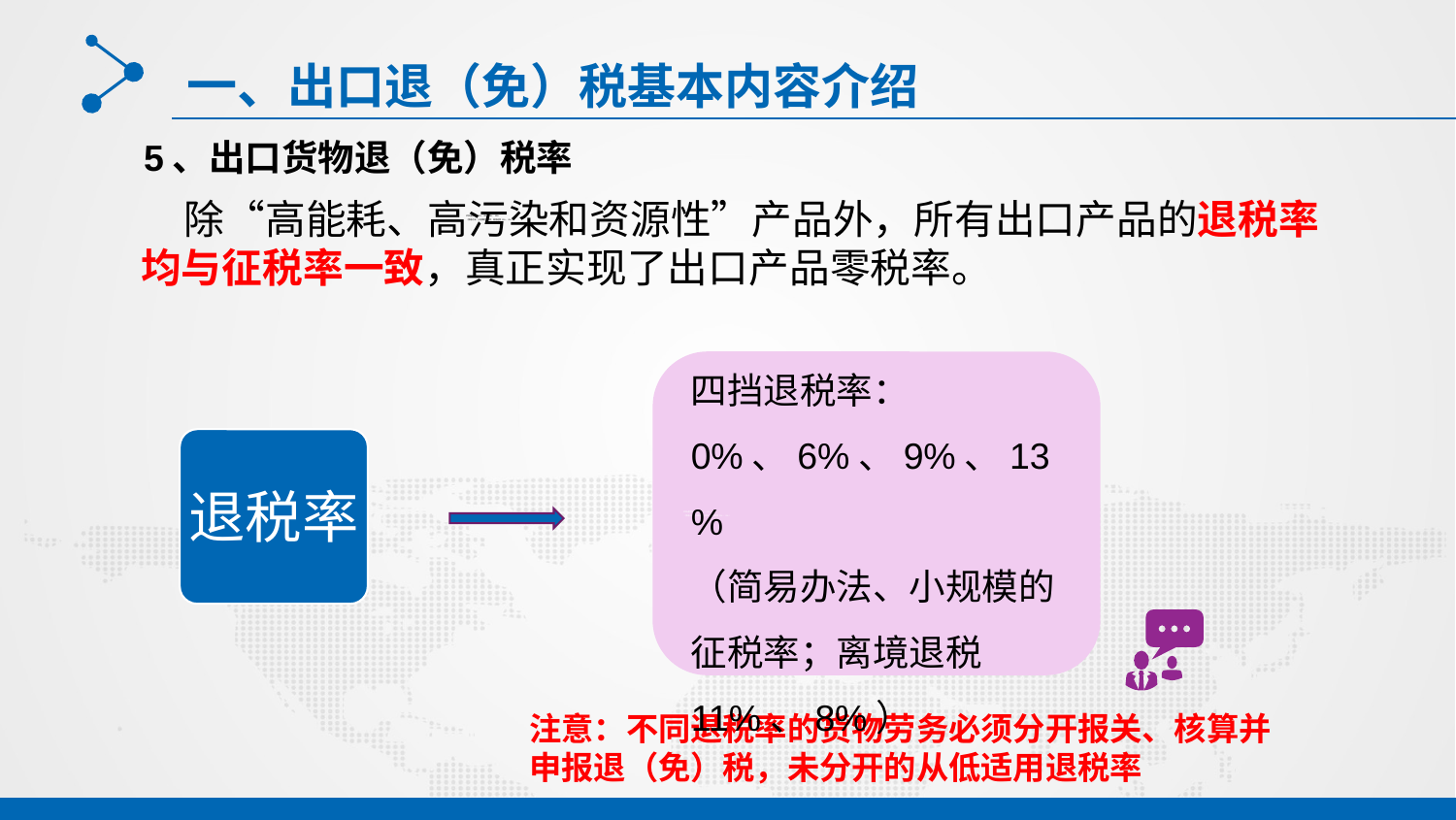

# 一、出口退（免）税基本内容介绍
5、出口货物退（免）税率
    除“高能耗、高污染和资源性”产品外，所有出口产品的退税率均与征税率一致，真正实现了出口产品零税率。
四挡退税率：0%、6%、9%、13%
（简易办法、小规模的征税率；离境退税11%、8%）

四挡退税率：0%、6%、9%、13%
（简易办法、小规模的征税率；离境退税11%、8%）
四挡退税率：0%、6%、9%、13%
（简易办法、小规模的征税率；离境退税11%、8%）

退税率

注意：不同退税率的货物劳务必须分开报关、核算并   申报退（免）税，未分开的从低适用退税率